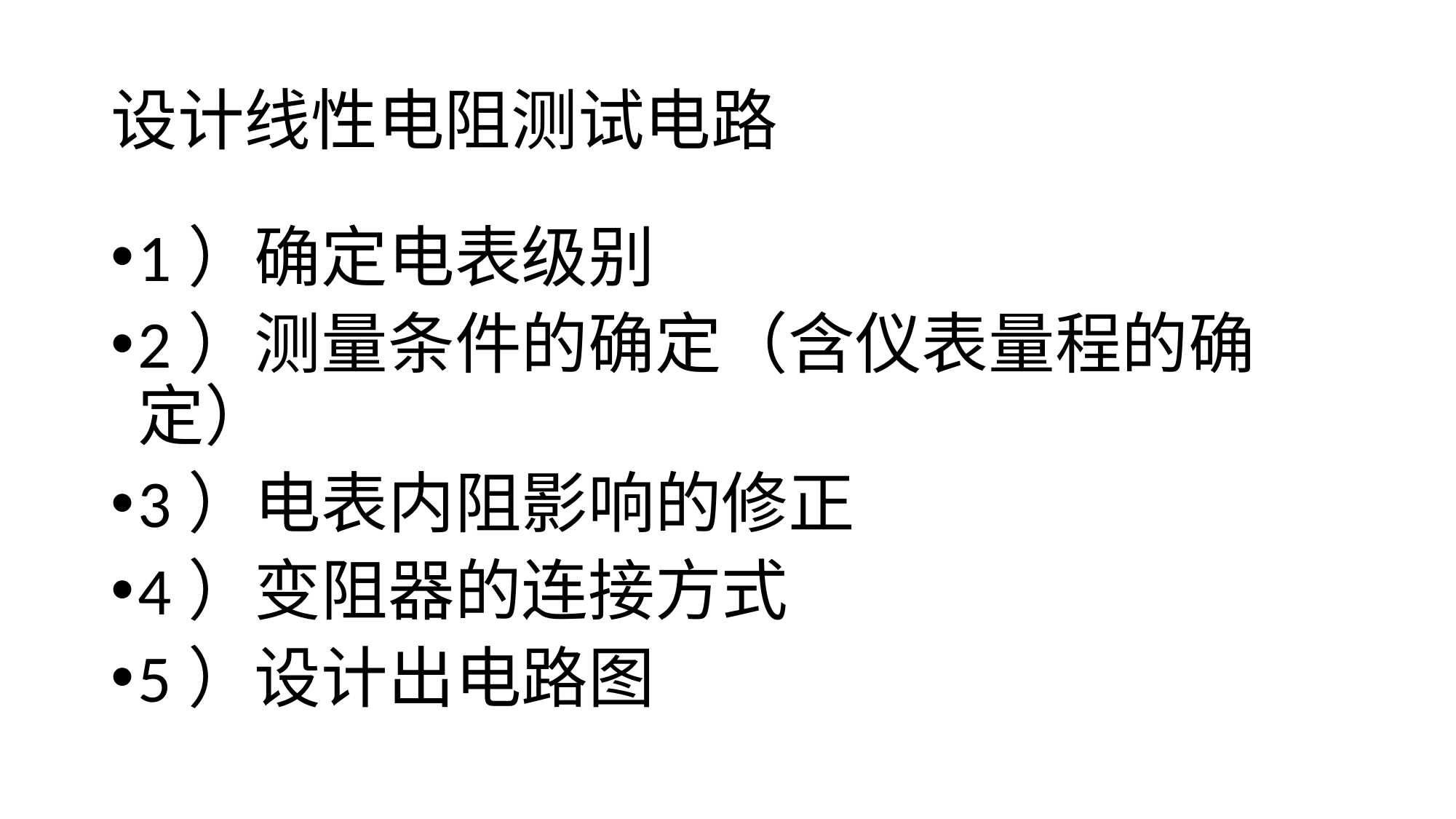

# 设计线性电阻测试电路
1）确定电表级别
2）测量条件的确定（含仪表量程的确定）
3）电表内阻影响的修正
4）变阻器的连接方式
5）设计出电路图